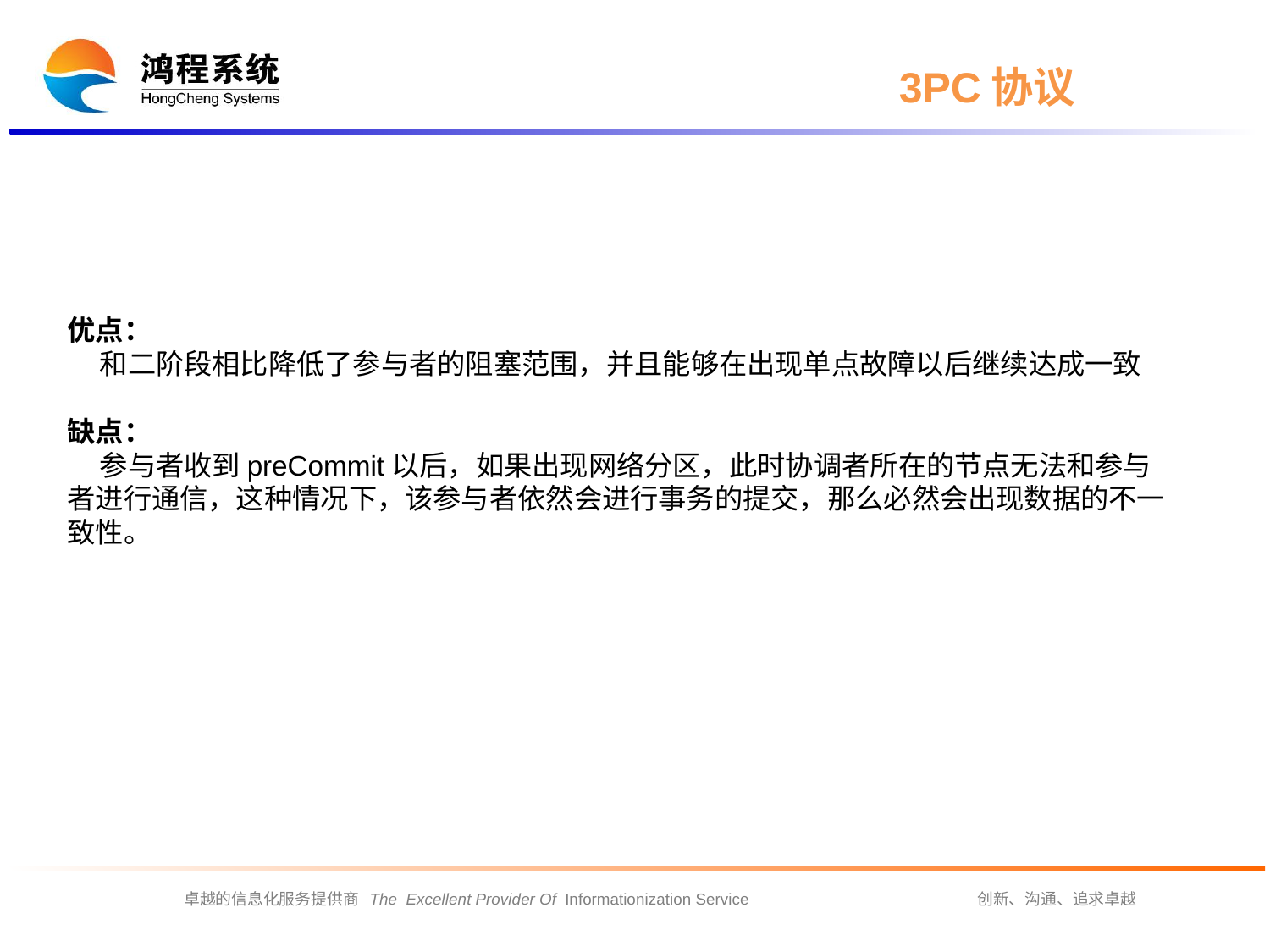

# 3PC协议
优点：
    和二阶段相比降低了参与者的阻塞范围，并且能够在出现单点故障以后继续达成一致

缺点：
    参与者收到preCommit以后，如果出现网络分区，此时协调者所在的节点无法和参与者进行通信，这种情况下，该参与者依然会进行事务的提交，那么必然会出现数据的不一致性。